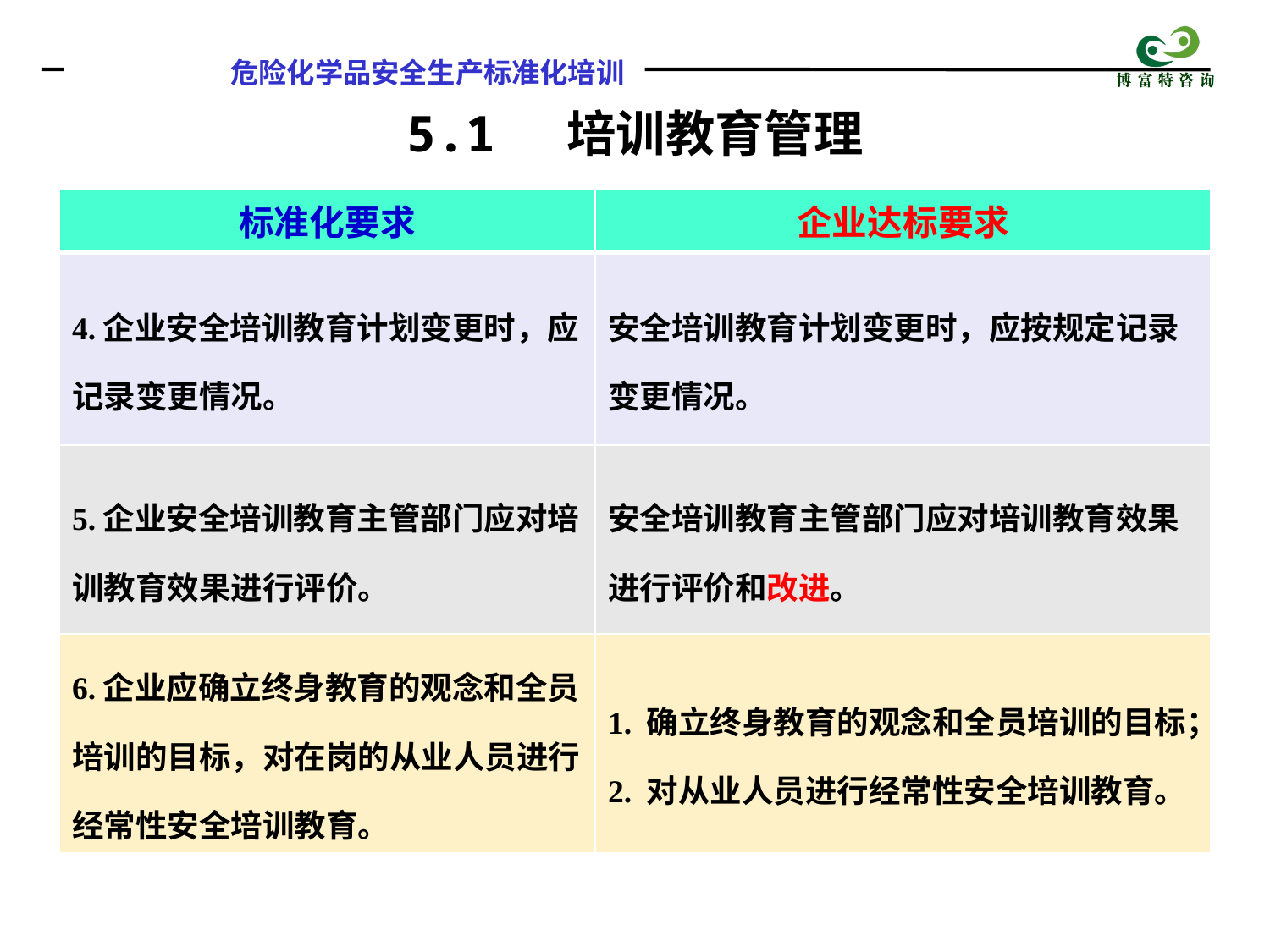

5.1  培训教育管理
| 标准化要求 | 企业达标要求 |
| --- | --- |
| 4.企业安全培训教育计划变更时，应记录变更情况。 | 安全培训教育计划变更时，应按规定记录变更情况。 |
| 5.企业安全培训教育主管部门应对培训教育效果进行评价。 | 安全培训教育主管部门应对培训教育效果进行评价和改进。 |
| 6.企业应确立终身教育的观念和全员培训的目标，对在岗的从业人员进行经常性安全培训教育。 | 1. 确立终身教育的观念和全员培训的目标； 2. 对从业人员进行经常性安全培训教育。 |